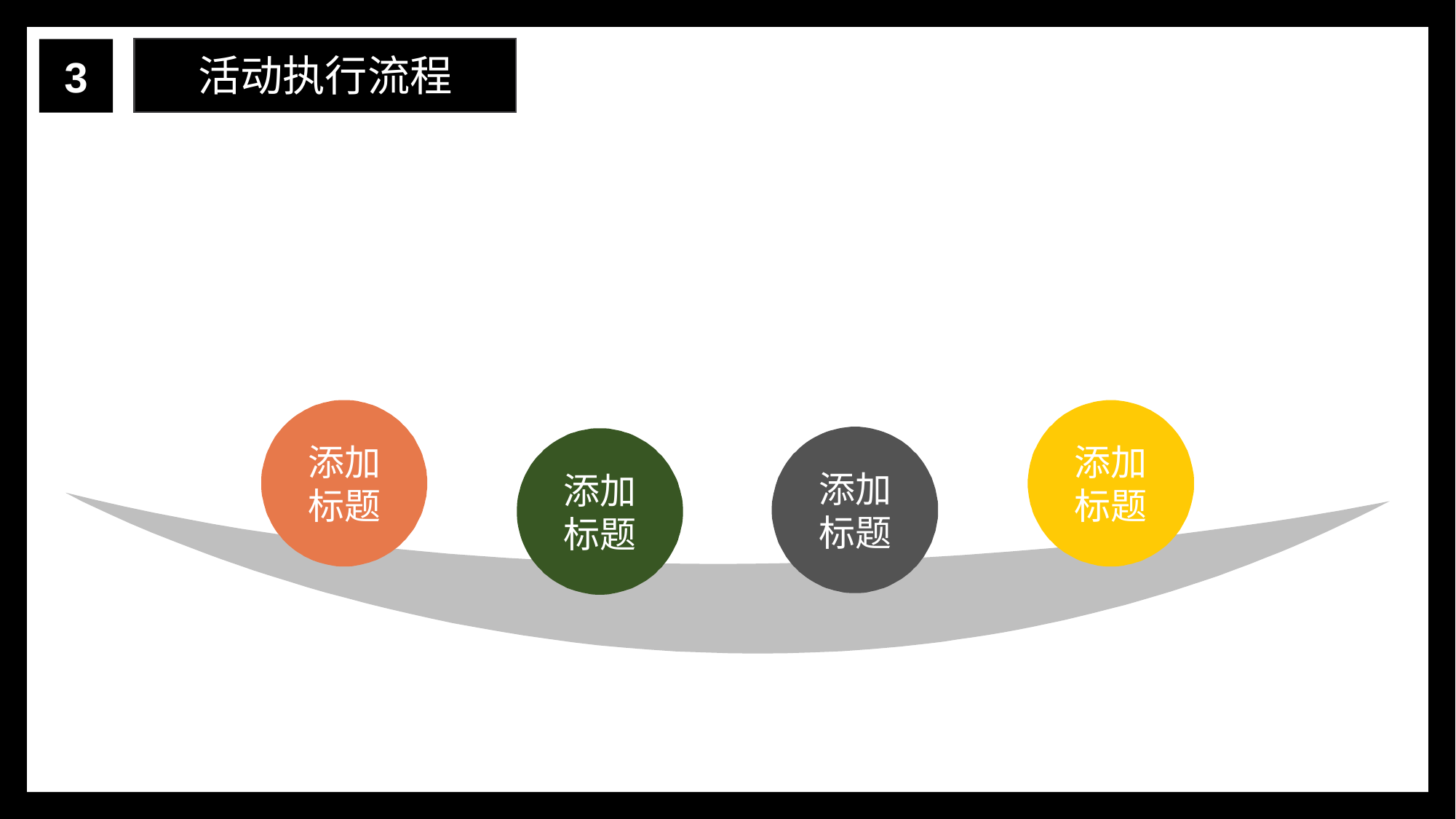

3
活动执行流程
添加
标题
添加
标题
添加
标题
添加
标题